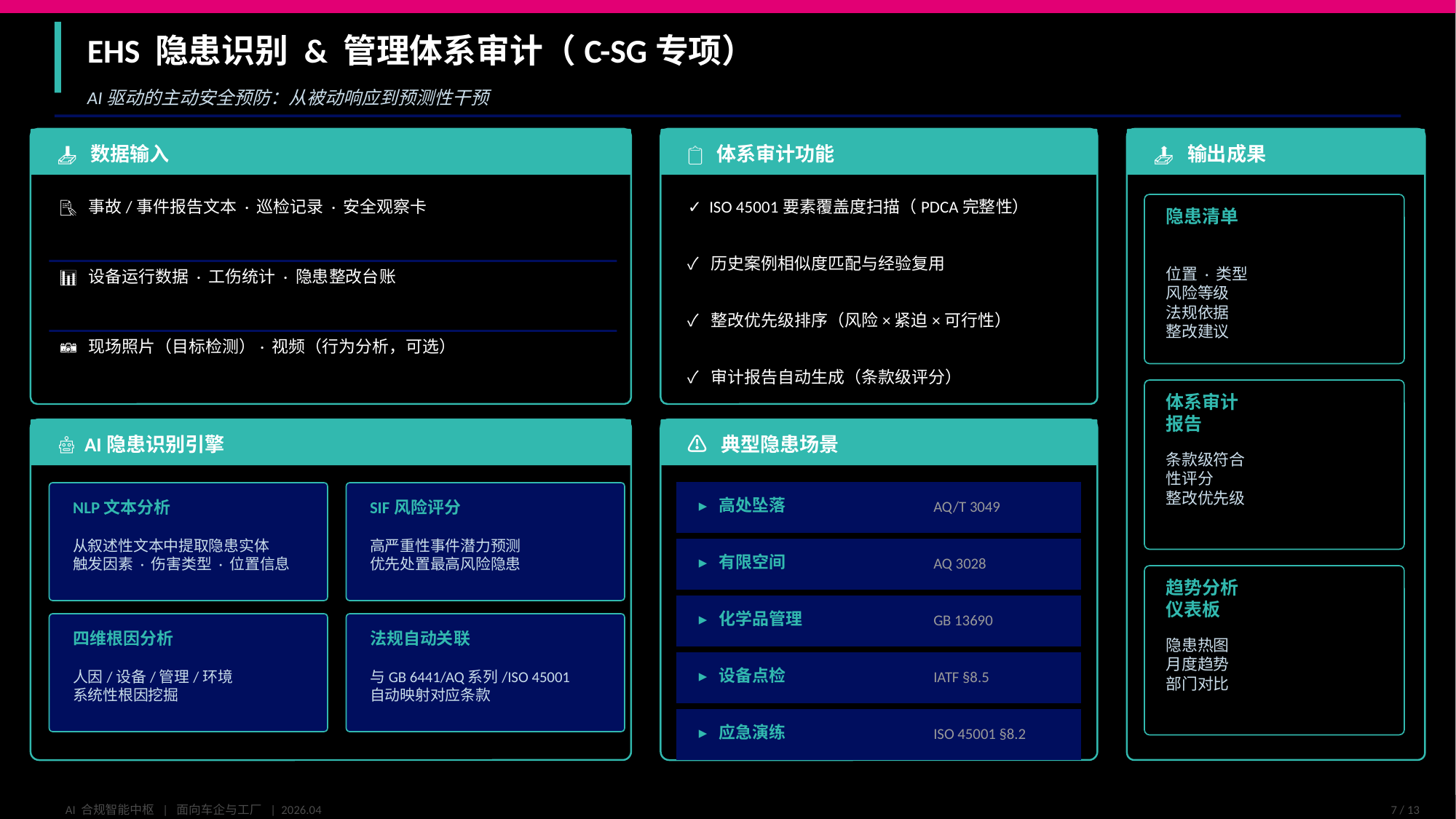

EHS 隐患识别 & 管理体系审计（C-SG专项）
AI驱动的主动安全预防：从被动响应到预测性干预

📥  数据输入
📋  体系审计功能
📤  输出成果

📝  事故/事件报告文本 · 巡检记录 · 安全观察卡
✓  ISO 45001要素覆盖度扫描（PDCA完整性）

隐患清单
✓  历史案例相似度匹配与经验复用
位置 · 类型
风险等级
法规依据
整改建议

📊  设备运行数据 · 工伤统计 · 隐患整改台账
✓  整改优先级排序（风险×紧迫×可行性）

📷  现场照片（目标检测）· 视频（行为分析，可选）
✓  审计报告自动生成（条款级评分）

体系审计
报告

🤖  AI隐患识别引擎
⚠️  典型隐患场景

条款级符合
性评分
整改优先级

▸  高处坠落
NLP文本分析
SIF风险评分
AQ/T 3049
从叙述性文本中提取隐患实体
触发因素 · 伤害类型 · 位置信息
高严重性事件潜力预测
优先处置最高风险隐患

▸  有限空间
AQ 3028

趋势分析
仪表板

▸  化学品管理
GB 13690

四维根因分析
法规自动关联
隐患热图
月度趋势
部门对比

▸  设备点检
人因/设备/管理/环境
系统性根因挖掘
与GB 6441/AQ系列/ISO 45001
自动映射对应条款
IATF §8.5

▸  应急演练
ISO 45001 §8.2

AI 合规智能中枢  |  面向车企与工厂  |  2026.04
7 / 13